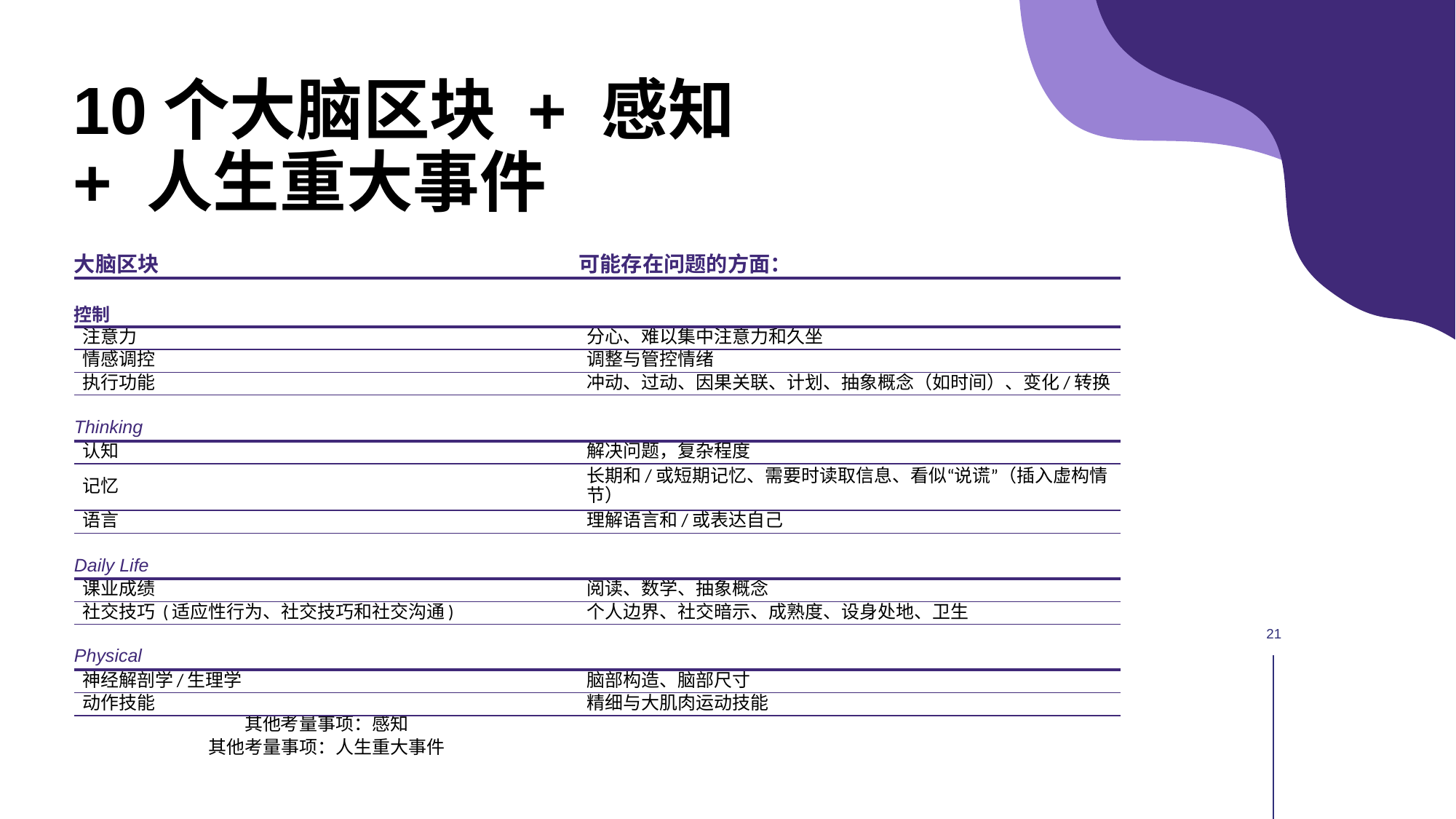

# 10个大脑区块 + 感知 + 人生重大事件
| 大脑区块 | 可能存在问题的方面： |
| --- | --- |
| 控制 |  |
| 注意力 | 分心、难以集中注意力和久坐 |
| 情感调控 | 调整与管控情绪 |
| 执行功能 | 冲动、过动、因果关联、计划、抽象概念（如时间）、变化/转换 |
| Thinking |  |
| 认知 | 解决问题，复杂程度 |
| 记忆 | 长期和/或短期记忆、需要时读取信息、看似“说谎”（插入虚构情节） |
| 语言 | 理解语言和/或表达自己 |
| Daily Life |  |
| 课业成绩 | 阅读、数学、抽象概念 |
| 社交技巧 (适应性行为、社交技巧和社交沟通) | 个人边界、社交暗示、成熟度、设身处地、卫生 |
| Physical |  |
| 神经解剖学/生理学 | 脑部构造、脑部尺寸 |
| 动作技能 | 精细与大肌肉运动技能 |
| 其他考量事项：感知 |  |
| 其他考量事项：人生重大事件 |  |
21